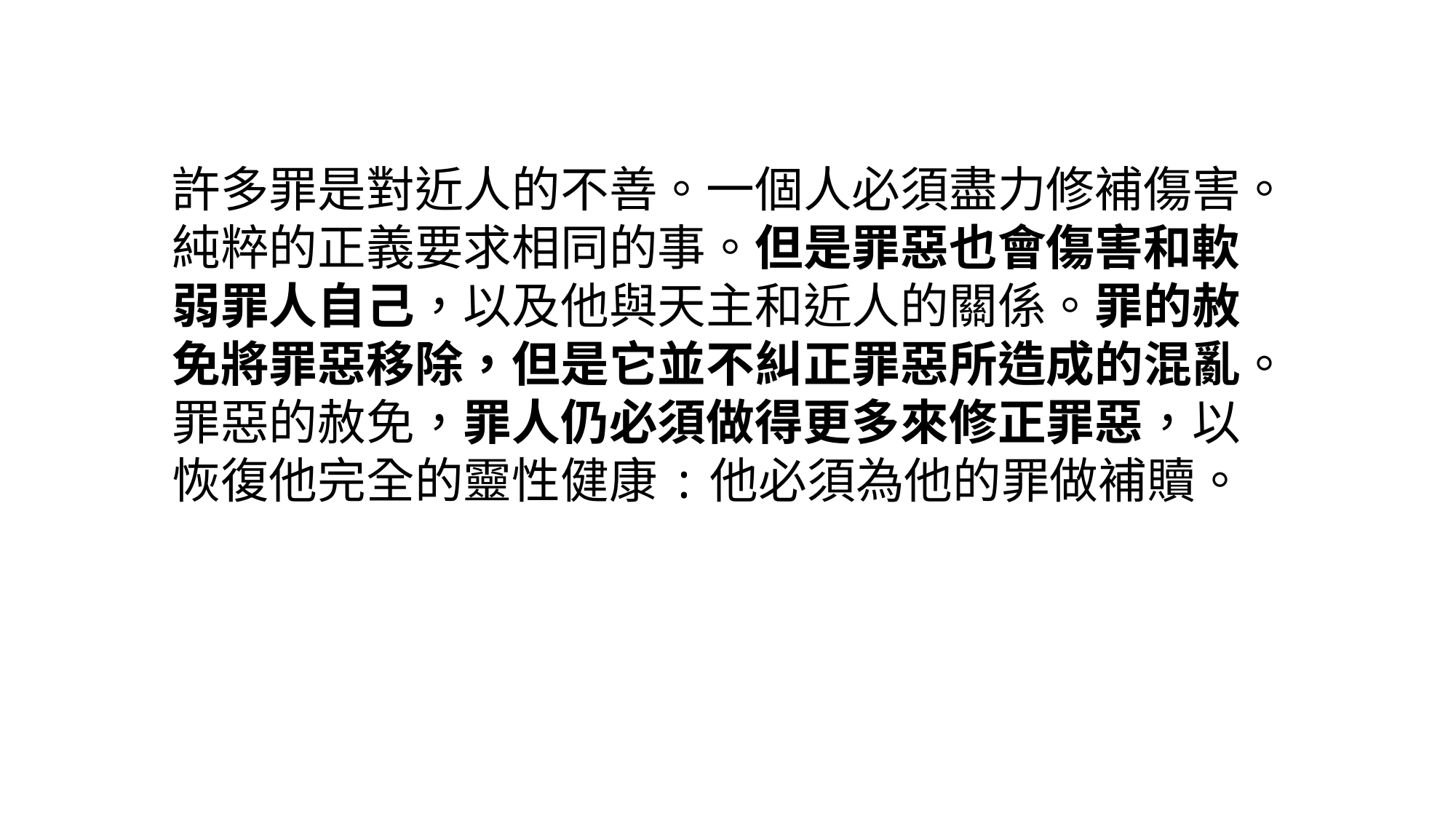

許多罪是對近人的不善。一個人必須盡力修補傷害。純粹的正義要求相同的事。但是罪惡也會傷害和軟弱罪人自己，以及他與天主和近人的關係。罪的赦免將罪惡移除，但是它並不糾正罪惡所造成的混亂。罪惡的赦免，罪人仍必須做得更多來修正罪惡，以恢復他完全的靈性健康:他必須為他的罪做補贖。